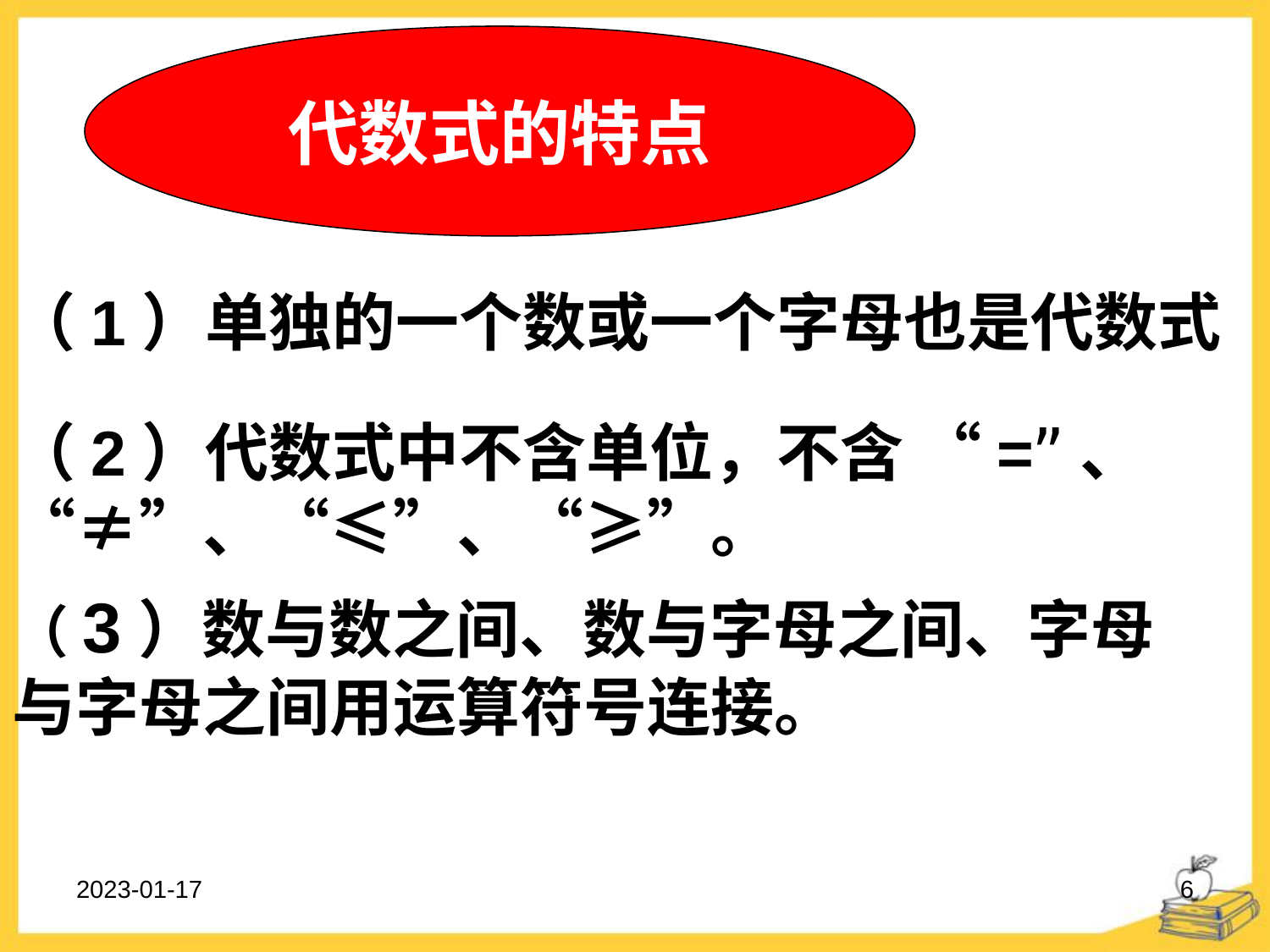

代数式的特点
（1）单独的一个数或一个字母也是代数式
（2）代数式中不含单位，不含 “=”、“≠”、“≤”、“≥”。
（3）数与数之间、数与字母之间、字母与字母之间用运算符号连接。
2023-01-17
6